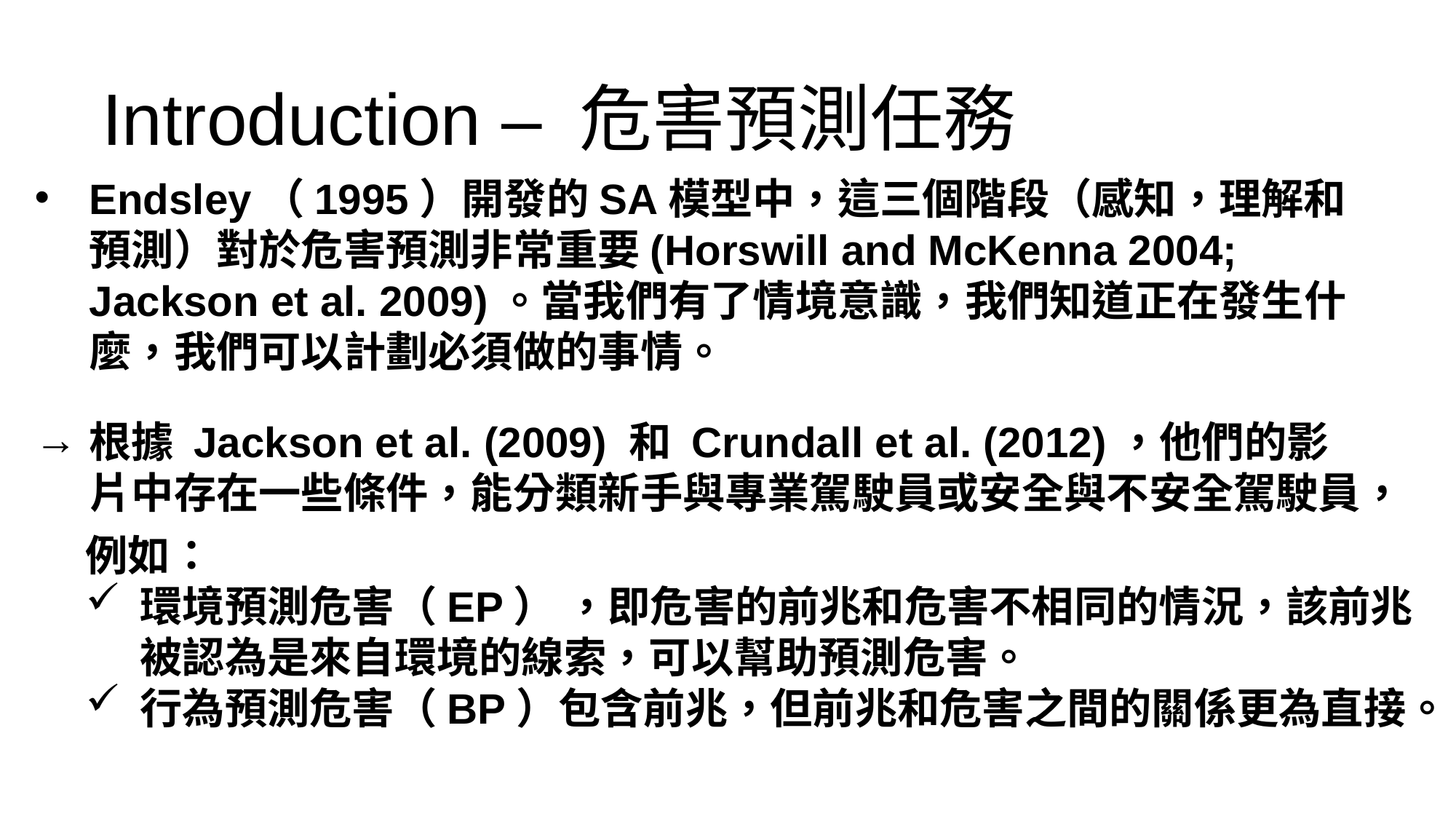

Introduction – 危害預測任務
Endsley（1995）開發的SA模型中，這三個階段（感知，理解和預測）對於危害預測非常重要(Horswill and McKenna 2004; Jackson et al. 2009)。當我們有了情境意識，我們知道正在發生什麼，我們可以計劃必須做的事情。
根據 Jackson et al. (2009) 和 Crundall et al. (2012)，他們的影片中存在一些條件，能分類新手與專業駕駛員或安全與不安全駕駛員，
例如：
環境預測危害（EP） ，即危害的前兆和危害不相同的情況，該前兆被認為是來自環境的線索，可以幫助預測危害。
行為預測危害（BP）包含前兆，但前兆和危害之間的關係更為直接。